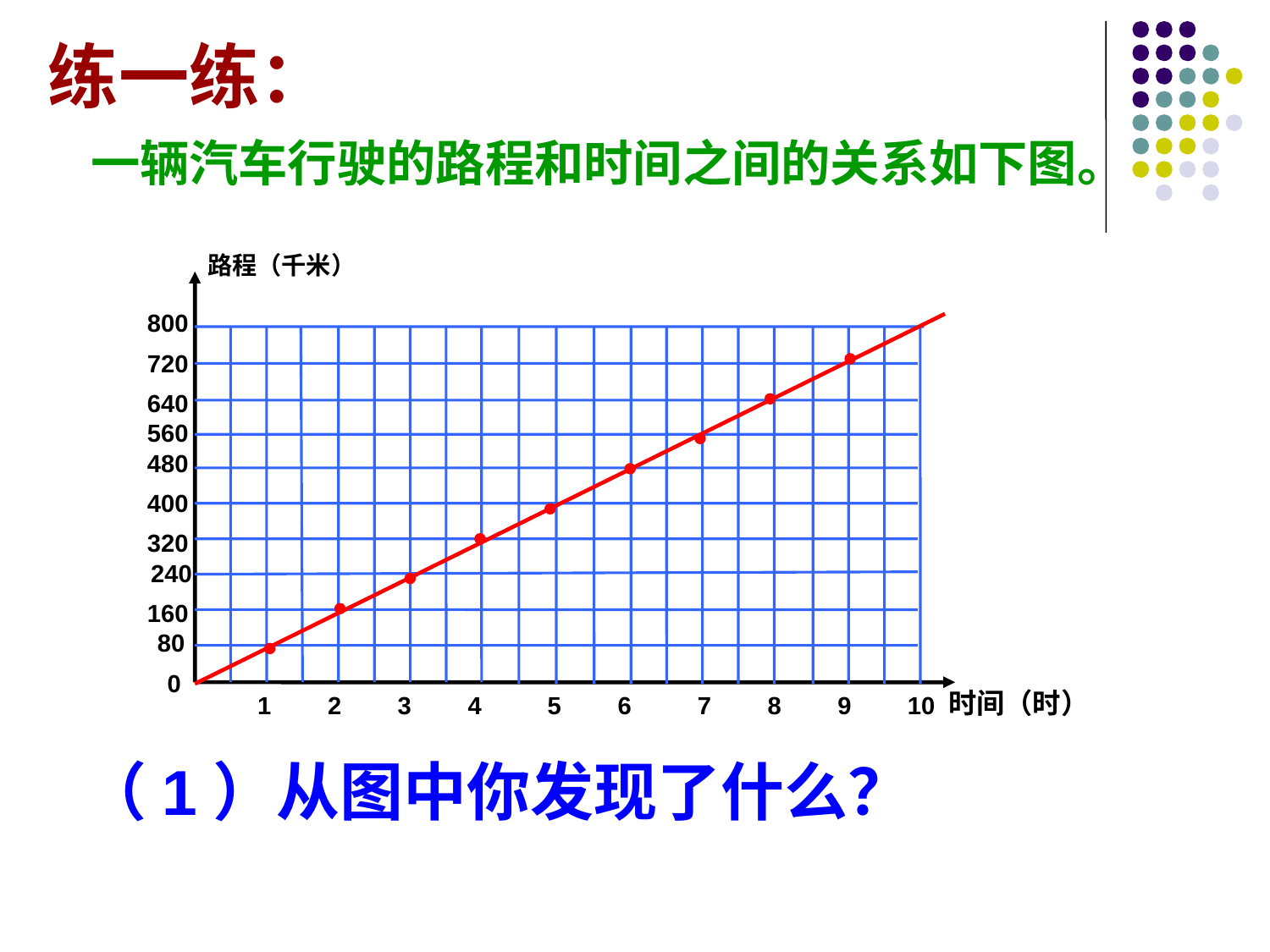

练一练：
一辆汽车行驶的路程和时间之间的关系如下图。
路程（千米）

800

720

640

560

480

400

320

240

160

80

0
时间（时）
1
2
3
4
5
6
7
8
9
10
（1）从图中你发现了什么？